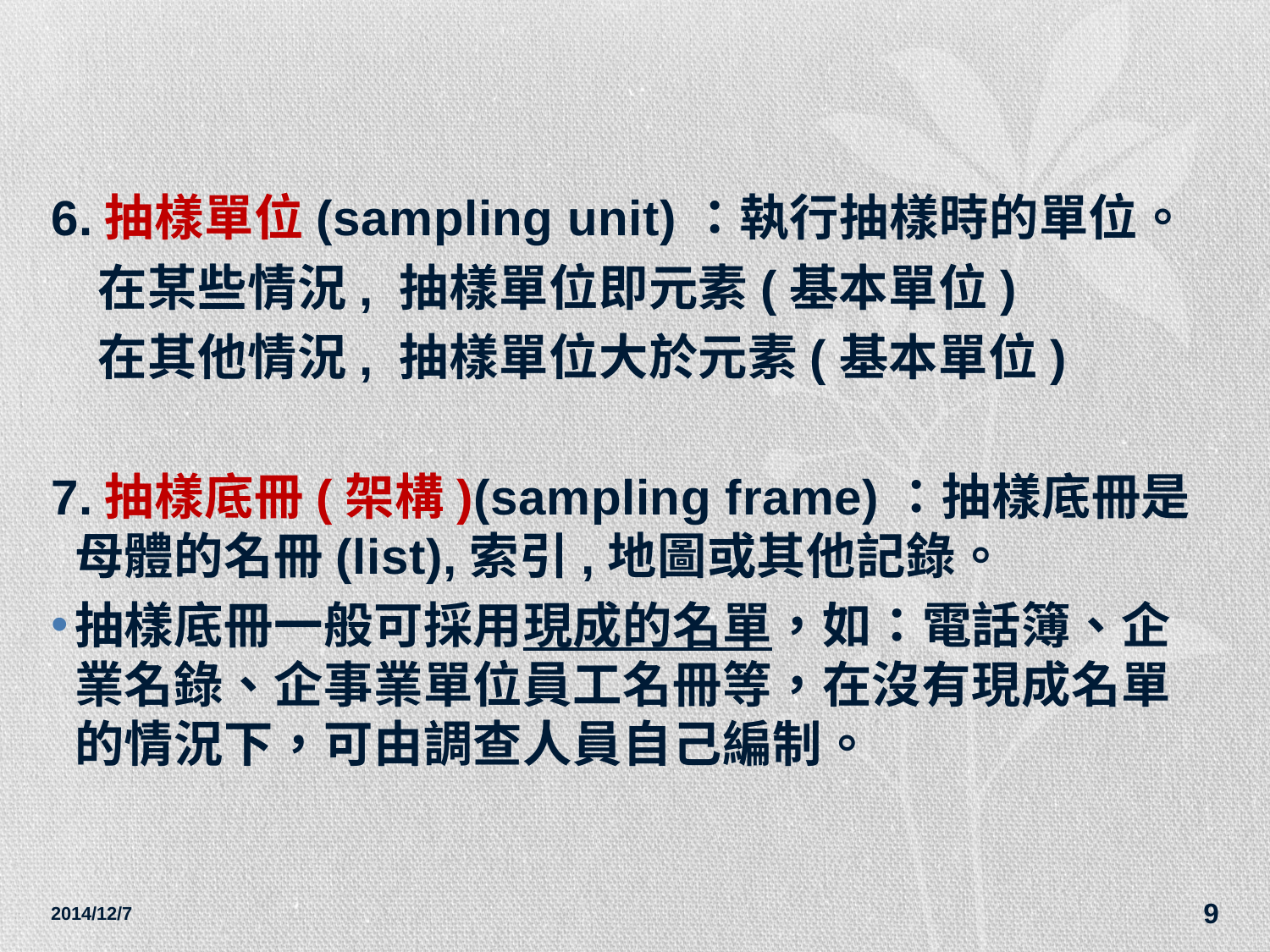

#
6.抽樣單位(sampling unit)：執行抽樣時的單位。
   在某些情況, 抽樣單位即元素(基本單位)
   在其他情況, 抽樣單位大於元素(基本單位)

7.抽樣底冊(架構)(sampling frame)：抽樣底冊是母體的名冊(list),索引,地圖或其他記錄。
抽樣底冊一般可採用現成的名單，如：電話簿、企業名錄、企事業單位員工名冊等，在沒有現成名單的情況下，可由調查人員自己編制。

2014/12/7
9